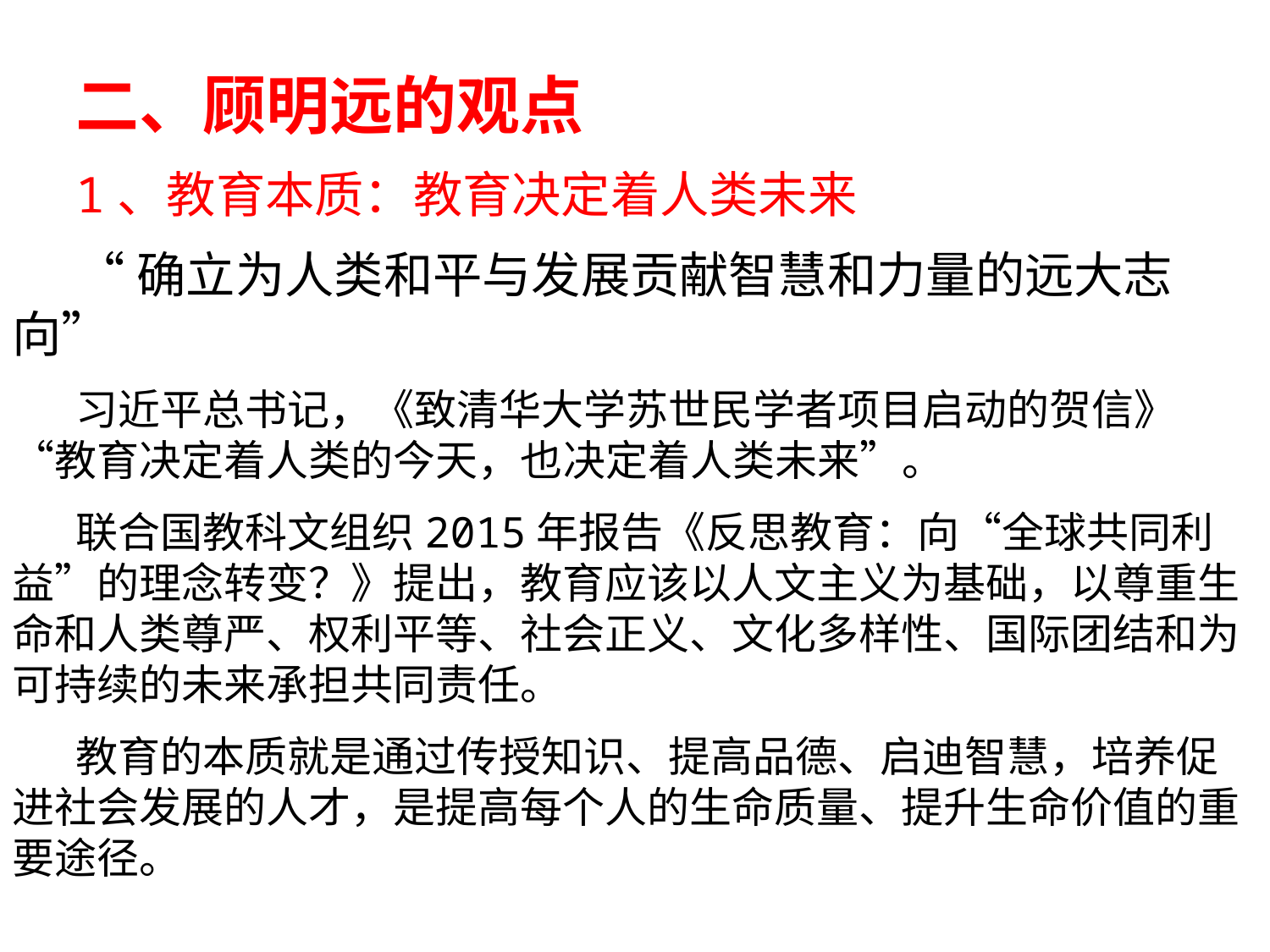

二、顾明远的观点
1、教育本质：教育决定着人类未来
“确立为人类和平与发展贡献智慧和力量的远大志向”
习近平总书记，《致清华大学苏世民学者项目启动的贺信》 “教育决定着人类的今天，也决定着人类未来”。
联合国教科文组织2015年报告《反思教育：向“全球共同利益”的理念转变？》提出，教育应该以人文主义为基础，以尊重生命和人类尊严、权利平等、社会正义、文化多样性、国际团结和为可持续的未来承担共同责任。
教育的本质就是通过传授知识、提高品德、启迪智慧，培养促进社会发展的人才，是提高每个人的生命质量、提升生命价值的重要途径。